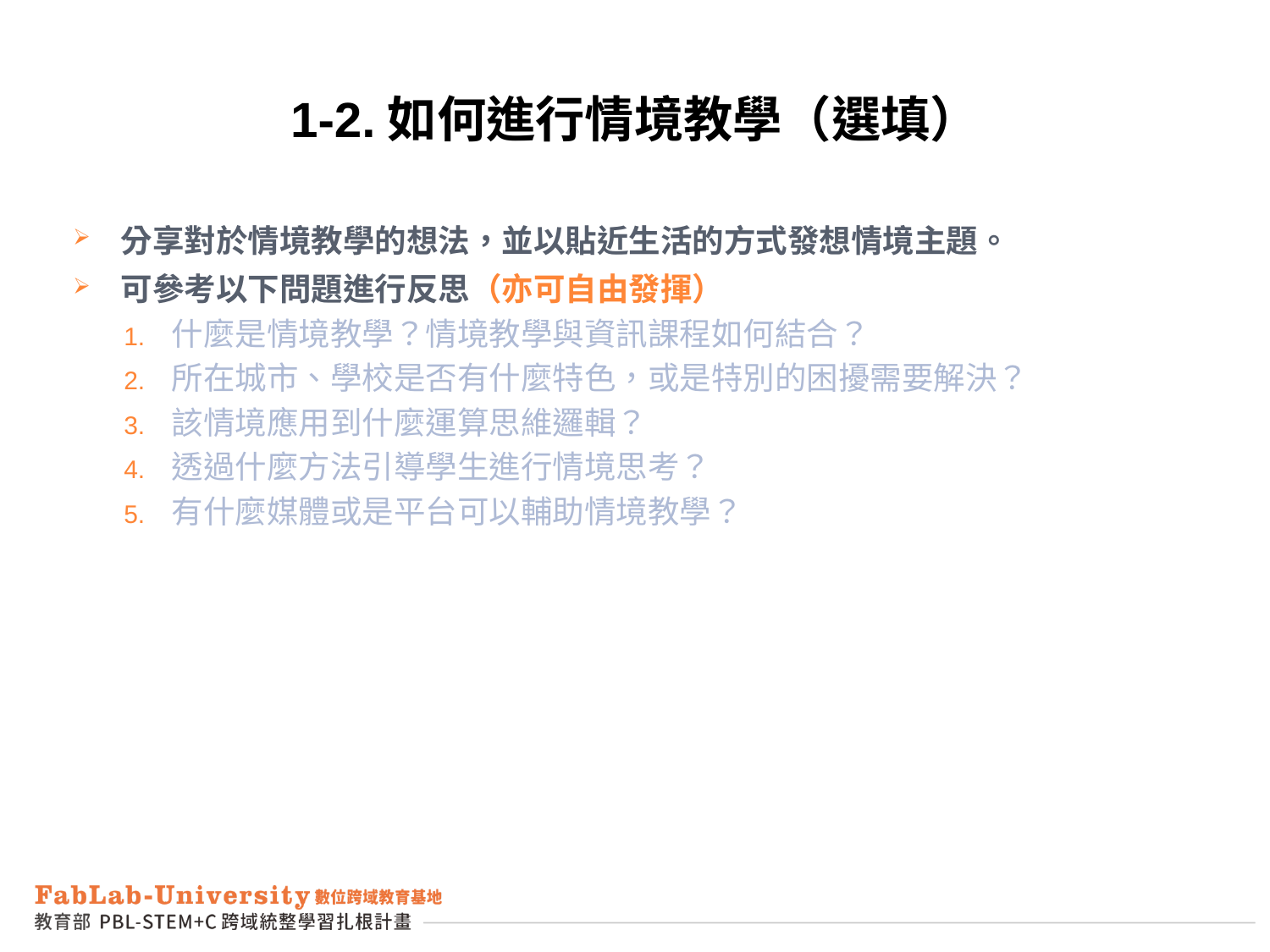

1-2.如何進行情境教學（選填）
分享對於情境教學的想法，並以貼近生活的方式發想情境主題。
可參考以下問題進行反思（亦可自由發揮）
什麼是情境教學？情境教學與資訊課程如何結合？
所在城市、學校是否有什麼特色，或是特別的困擾需要解決？
該情境應用到什麼運算思維邏輯？
透過什麼方法引導學生進行情境思考？
有什麼媒體或是平台可以輔助情境教學？